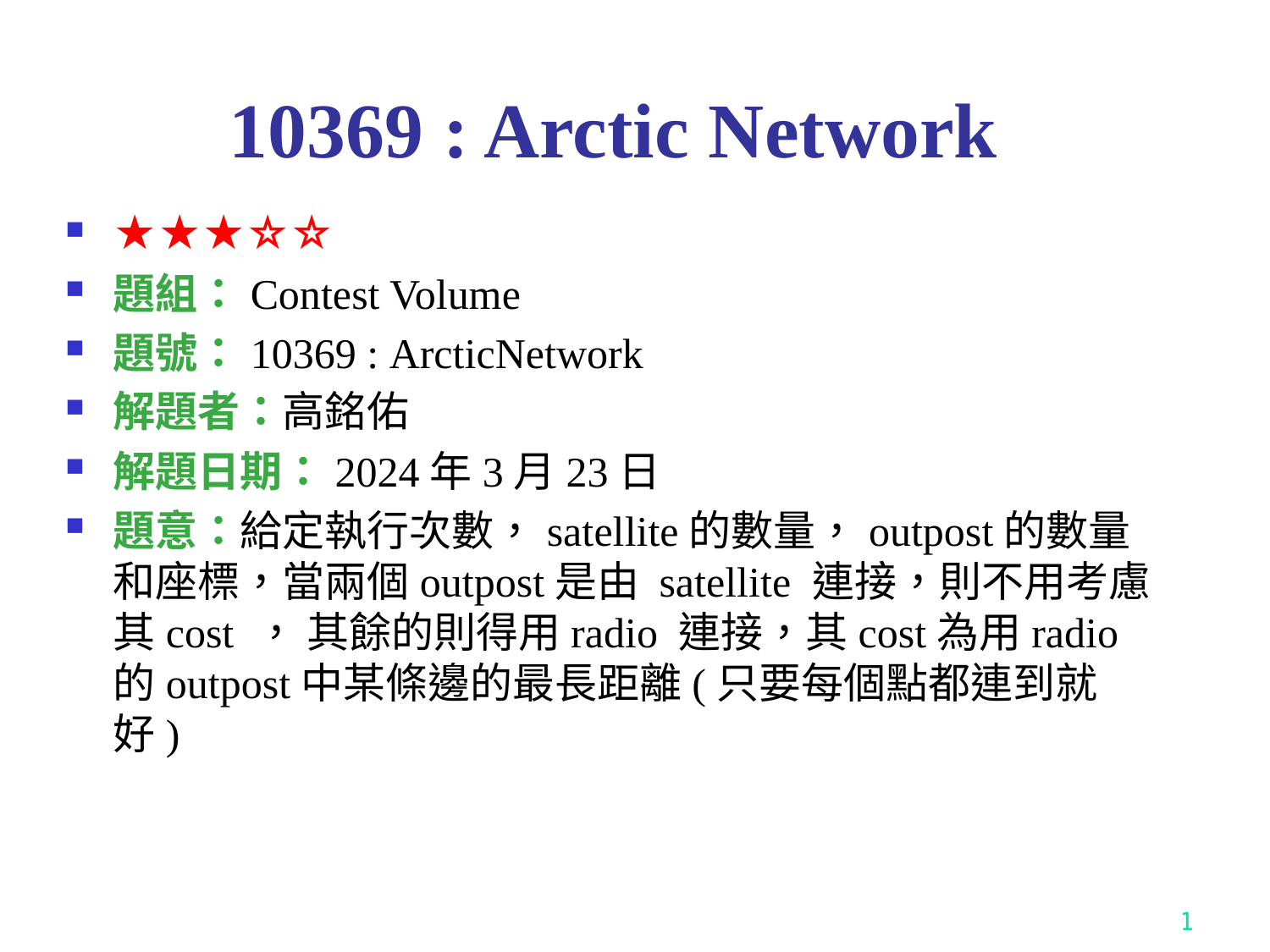

# 10369 : Arctic Network
★★★☆☆
題組：Contest Volume
題號：10369 : ArcticNetwork
解題者：高銘佑
解題日期：2024年3月23日
題意：給定執行次數，satellite的數量，outpost的數量和座標，當兩個outpost是由 satellite 連接，則不用考慮其cost ， 其餘的則得用radio 連接，其cost為用radio的outpost中某條邊的最長距離(只要每個點都連到就好)

1